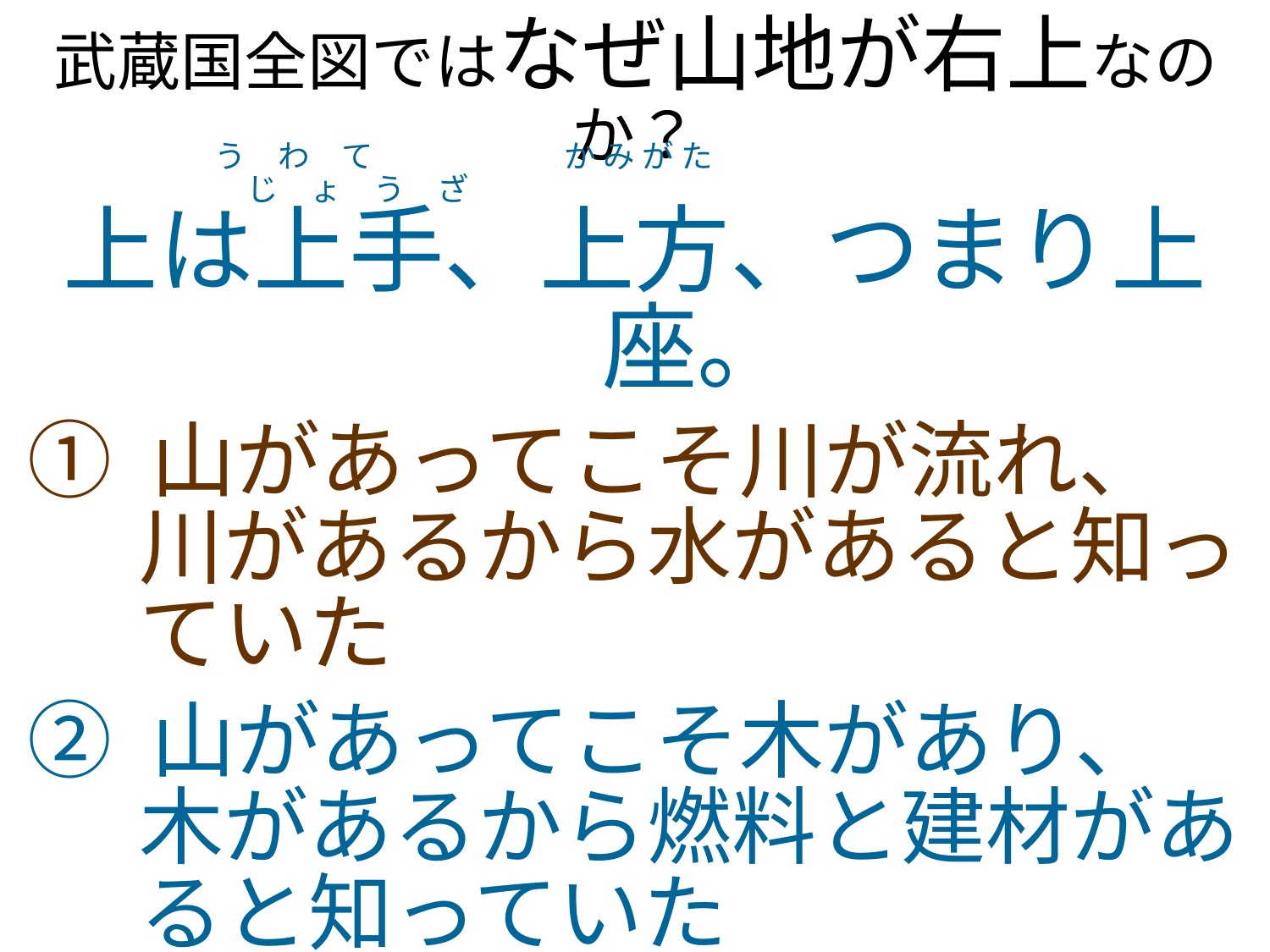

武蔵国全図ではなぜ山地が右上なのか？
                         う　わ　て　　　　　　か み が た　　　　　　　　　　　　　　　　　　　じ　ょ　う　ざ
上は上手、上方、つまり上座。
① 山があってこそ川が流れ、川があるから水があると知っていた
② 山があってこそ木があり、木があるから燃料と建材があると知っていた
③ 雁坂峠や大菩薩峠が、都から関東への文化の流入口だった